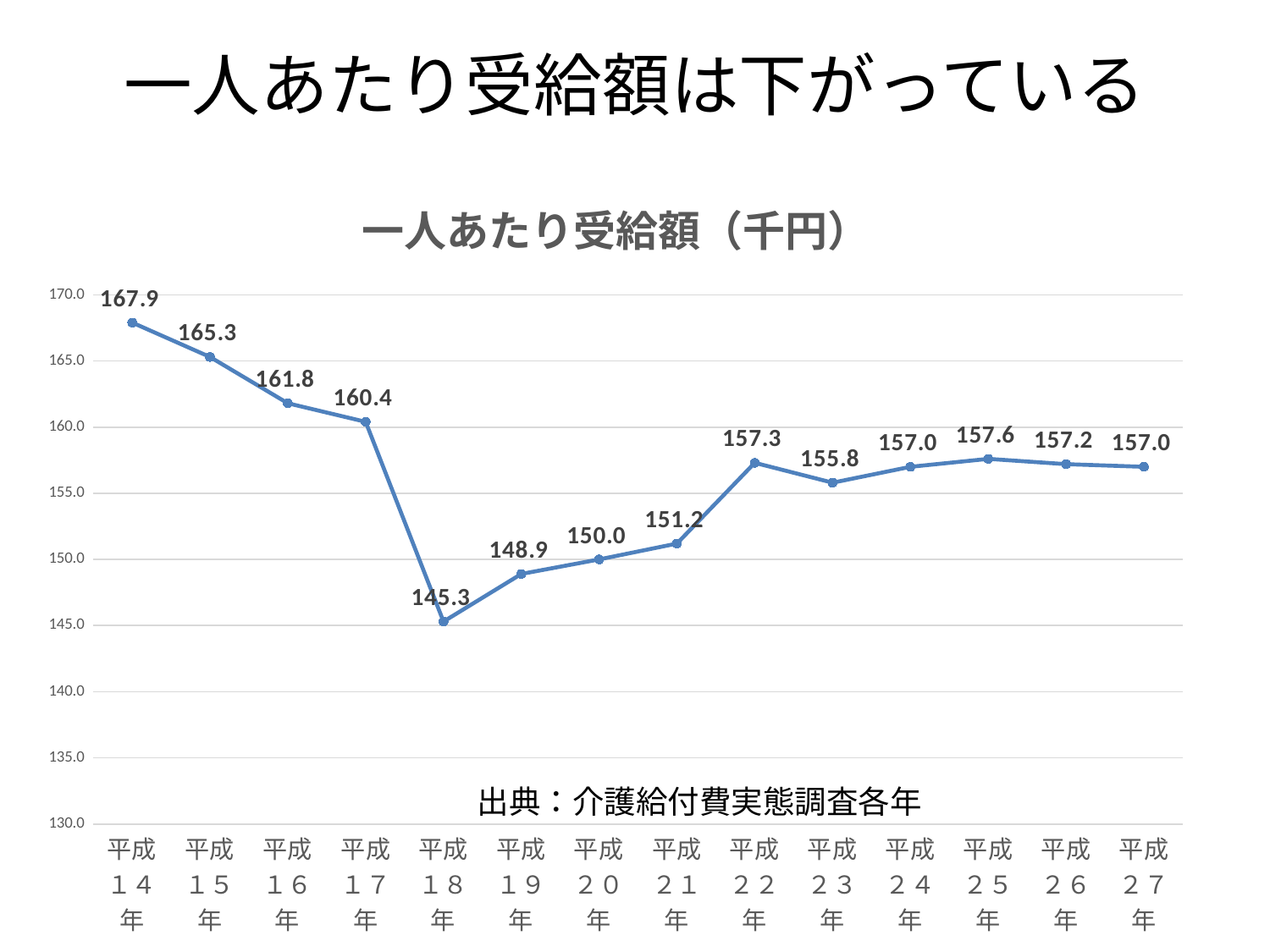

# 一人あたり受給額は下がっている

### Chart: 一人あたり受給額（千円）

| Category |  |
|---|---|
| 平成１４年 | 167.9 |
| 平成１５年 | 165.3 |
| 平成１６年 | 161.8 |
| 平成１７年 | 160.4 |
| 平成１８年 | 145.3 |
| 平成１９年 | 148.9 |
| 平成２０年 | 150.0 |
| 平成２１年 | 151.2 |
| 平成２２年 | 157.3 |
| 平成２３年 | 155.8 |
| 平成２４年 | 157.0 |
| 平成２５年 | 157.6 |
| 平成２６年 | 157.2 |
| 平成２７年 | 157.0 |
出典：介護給付費実態調査各年